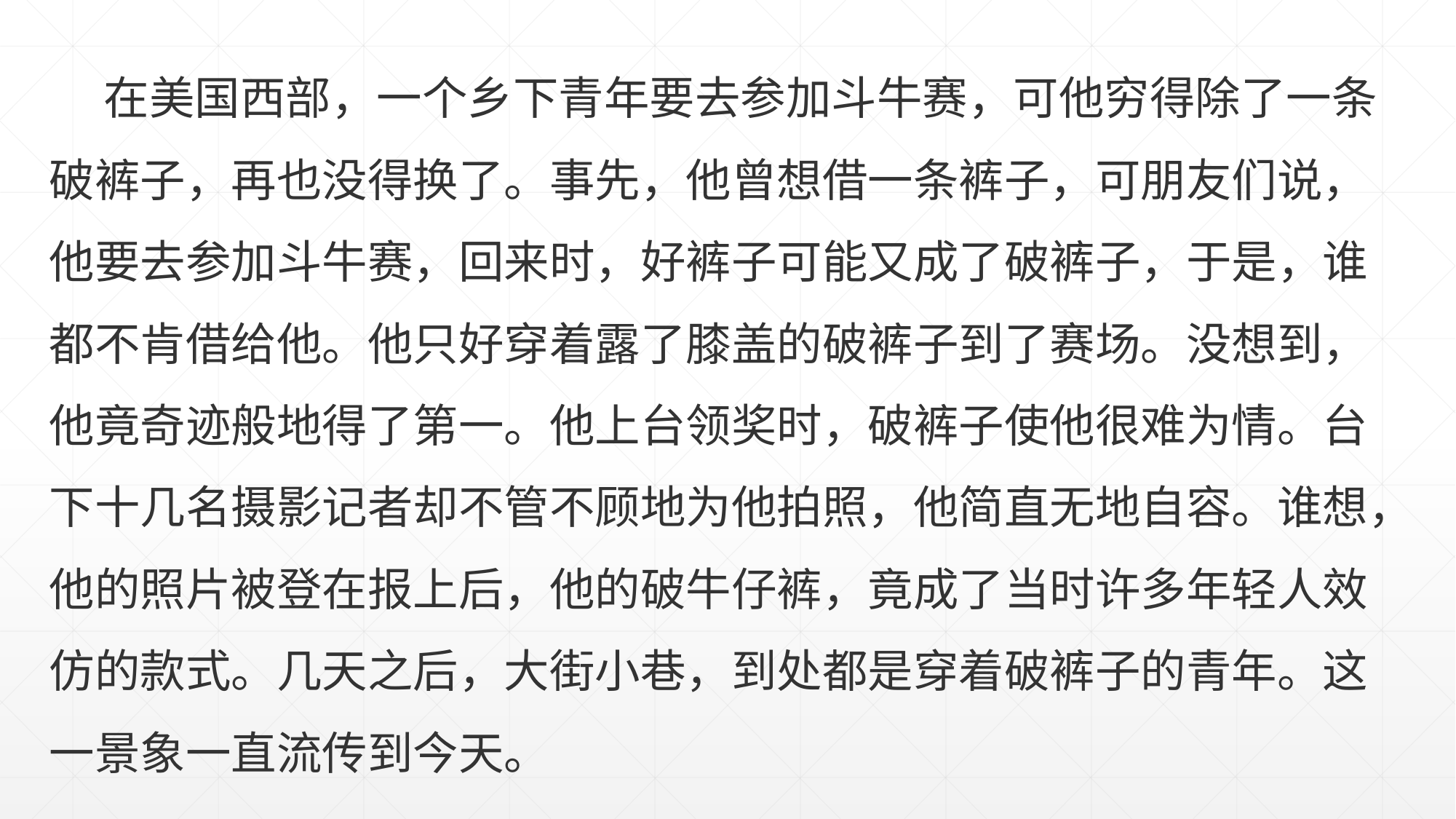

在美国西部，一个乡下青年要去参加斗牛赛，可他穷得除了一条破裤子，再也没得换了。事先，他曾想借一条裤子，可朋友们说，他要去参加斗牛赛，回来时，好裤子可能又成了破裤子，于是，谁都不肯借给他。他只好穿着露了膝盖的破裤子到了赛场。没想到，他竟奇迹般地得了第一。他上台领奖时，破裤子使他很难为情。台下十几名摄影记者却不管不顾地为他拍照，他简直无地自容。谁想，他的照片被登在报上后，他的破牛仔裤，竟成了当时许多年轻人效仿的款式。几天之后，大街小巷，到处都是穿着破裤子的青年。这一景象一直流传到今天。